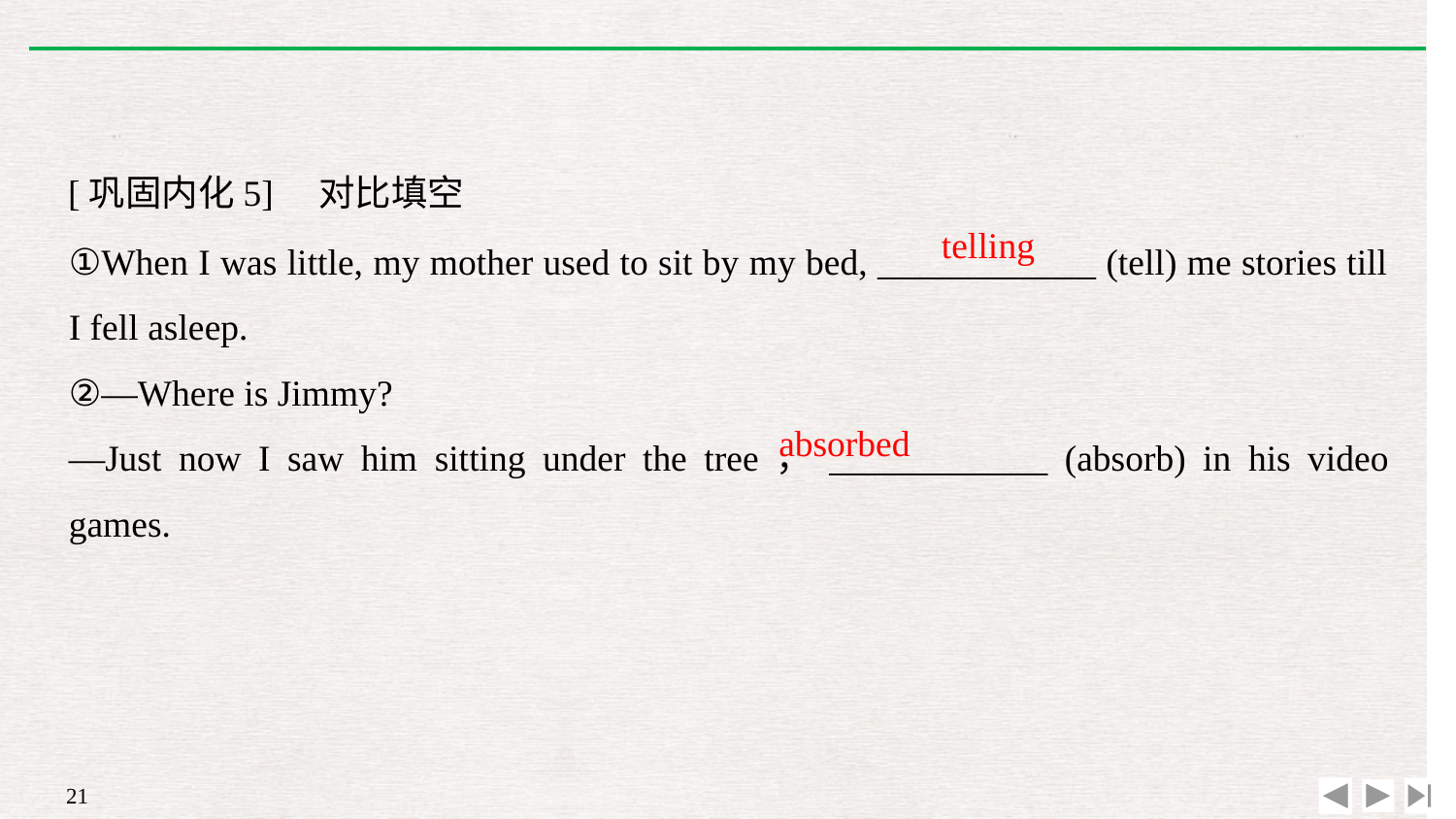

[巩固内化5]　对比填空
①When I was little, my mother used to sit by my bed, ____________ (tell) me stories till I fell asleep.
②—Where is Jimmy?
—Just now I saw him sitting under the tree，____________ (absorb) in his video games.
telling
absorbed